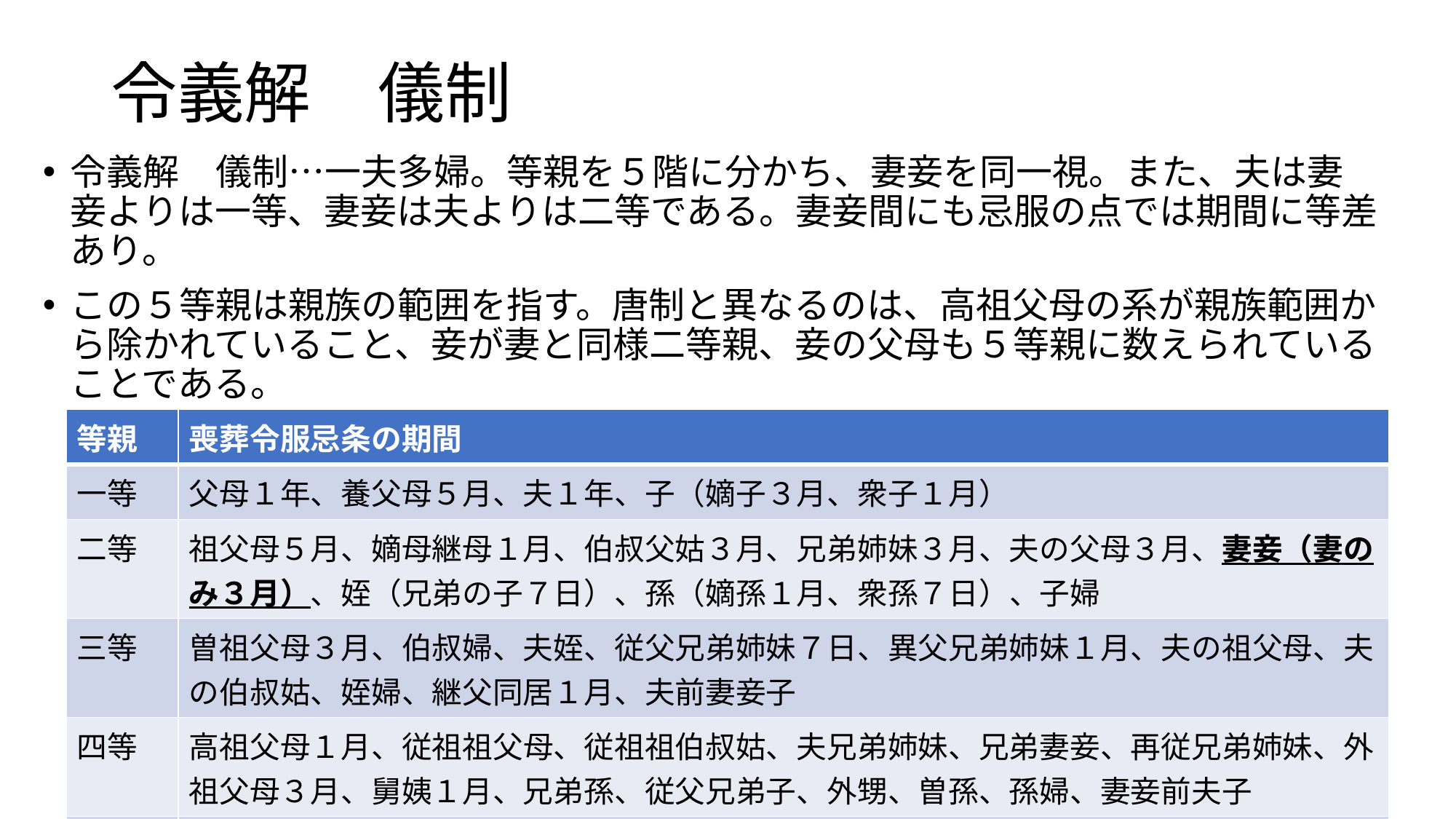

# 令義解　儀制
令義解　儀制…一夫多婦。等親を５階に分かち、妻妾を同一視。また、夫は妻妾よりは一等、妻妾は夫よりは二等である。妻妾間にも忌服の点では期間に等差あり。
この５等親は親族の範囲を指す。唐制と異なるのは、高祖父母の系が親族範囲から除かれていること、妾が妻と同様二等親、妾の父母も５等親に数えられていることである。

| 等親 | 喪葬令服忌条の期間 |
| --- | --- |
| 一等 | 父母１年、養父母５月、夫１年、子（嫡子３月、衆子１月） |
| 二等 | 祖父母５月、嫡母継母１月、伯叔父姑３月、兄弟姉妹３月、夫の父母３月、妻妾（妻のみ３月）、姪（兄弟の子７日）、孫（嫡孫１月、衆孫７日）、子婦 |
| 三等 | 曽祖父母３月、伯叔婦、夫姪、従父兄弟姉妹７日、異父兄弟姉妹１月、夫の祖父母、夫の伯叔姑、姪婦、継父同居１月、夫前妻妾子 |
| 四等 | 高祖父母１月、従祖祖父母、従祖祖伯叔姑、夫兄弟姉妹、兄弟妻妾、再従兄弟姉妹、外祖父母３月、舅姨１月、兄弟孫、従父兄弟子、外甥、曽孫、孫婦、妻妾前夫子 |
| 五等 | 妻妾父母、姑子、舅子、姨子、玄孫、外孫、女 |